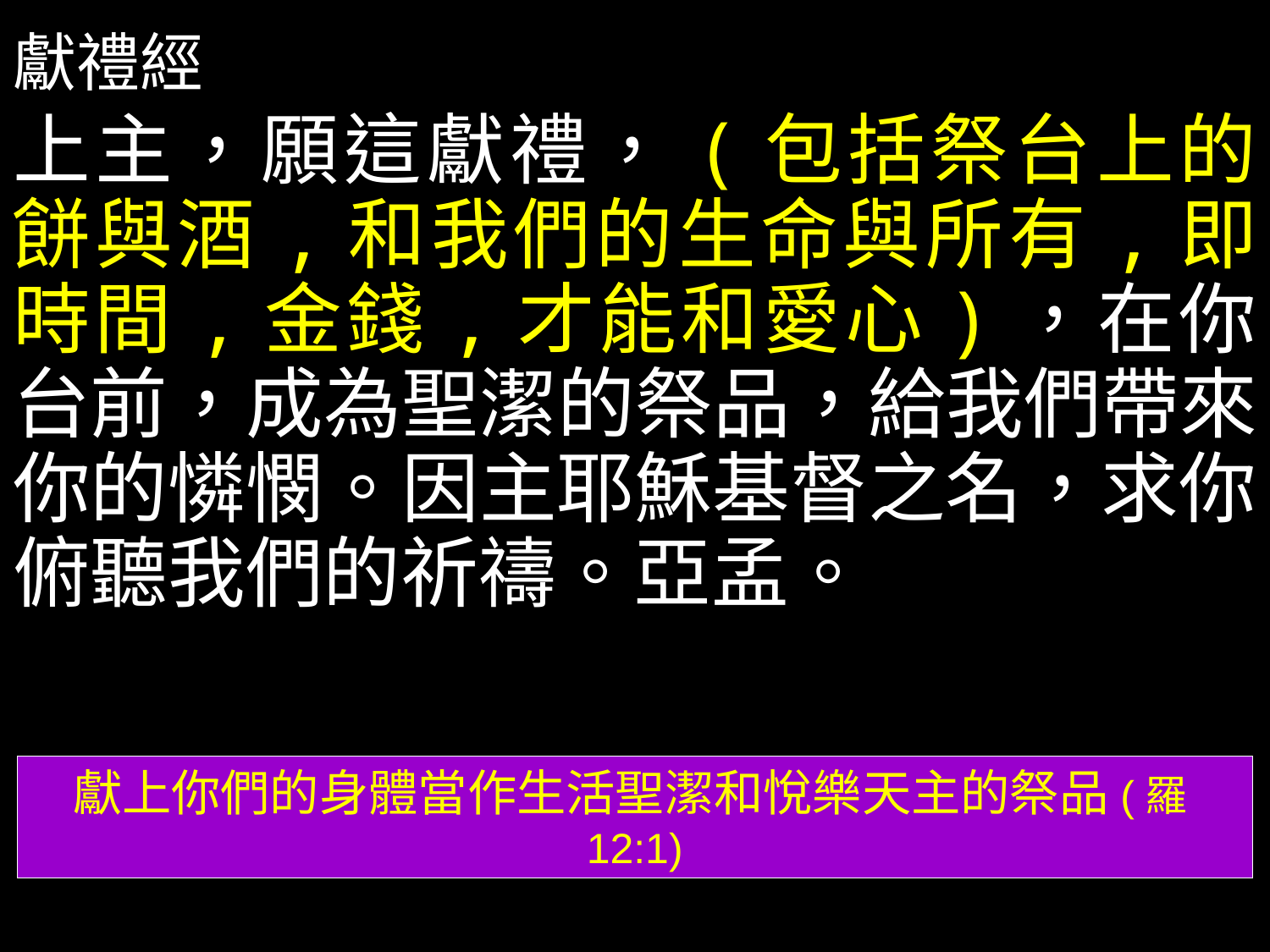

獻禮經
上主，願這獻禮，(包括祭台上的餅與酒,和我們的生命與所有,即時間,金錢,才能和愛心)，在你台前，成為聖潔的祭品，給我們帶來你的憐憫。因主耶穌基督之名，求你俯聽我們的祈禱。亞孟。
獻上你們的身體當作生活聖潔和悅樂天主的祭品(羅12:1)